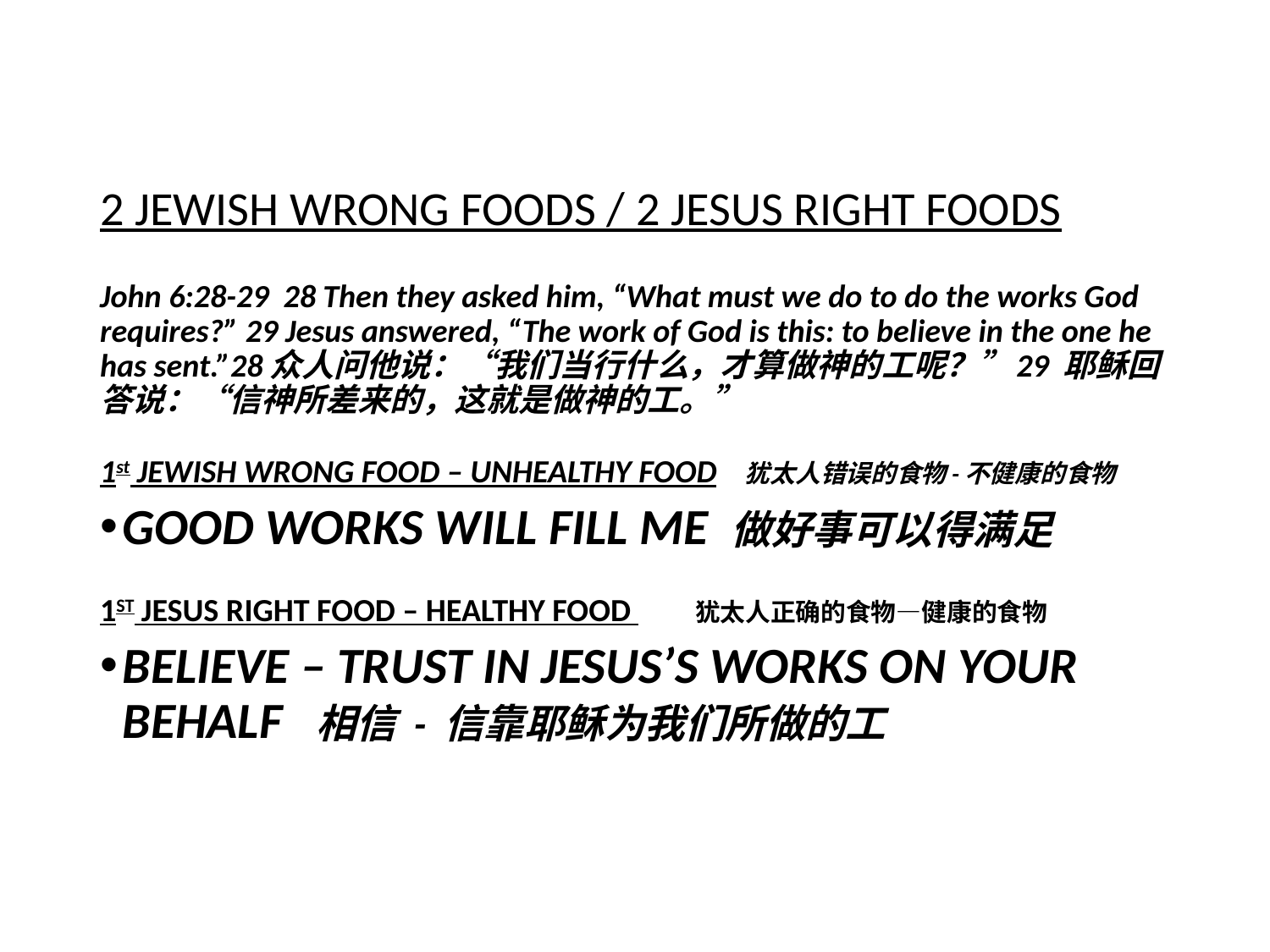

# 2 JEWISH WRONG FOODS / 2 JESUS RIGHT FOODS
John 6:28-29  28 Then they asked him, “What must we do to do the works God requires?” 29 Jesus answered, “The work of God is this: to believe in the one he has sent.”28众人问他说：“我们当行什么，才算做神的工呢？”29 耶稣回答说：“信神所差来的，这就是做神的工。”

1st JEWISH WRONG FOOD – UNHEALTHY FOOD   犹太人错误的食物-不健康的食物
GOOD WORKS WILL FILL ME 做好事可以得满足

1ST JESUS RIGHT FOOD – HEALTHY FOOD        犹太人正确的食物—健康的食物
BELIEVE – TRUST IN JESUS’S WORKS ON YOUR BEHALF  相信 - 信靠耶稣为我们所做的工